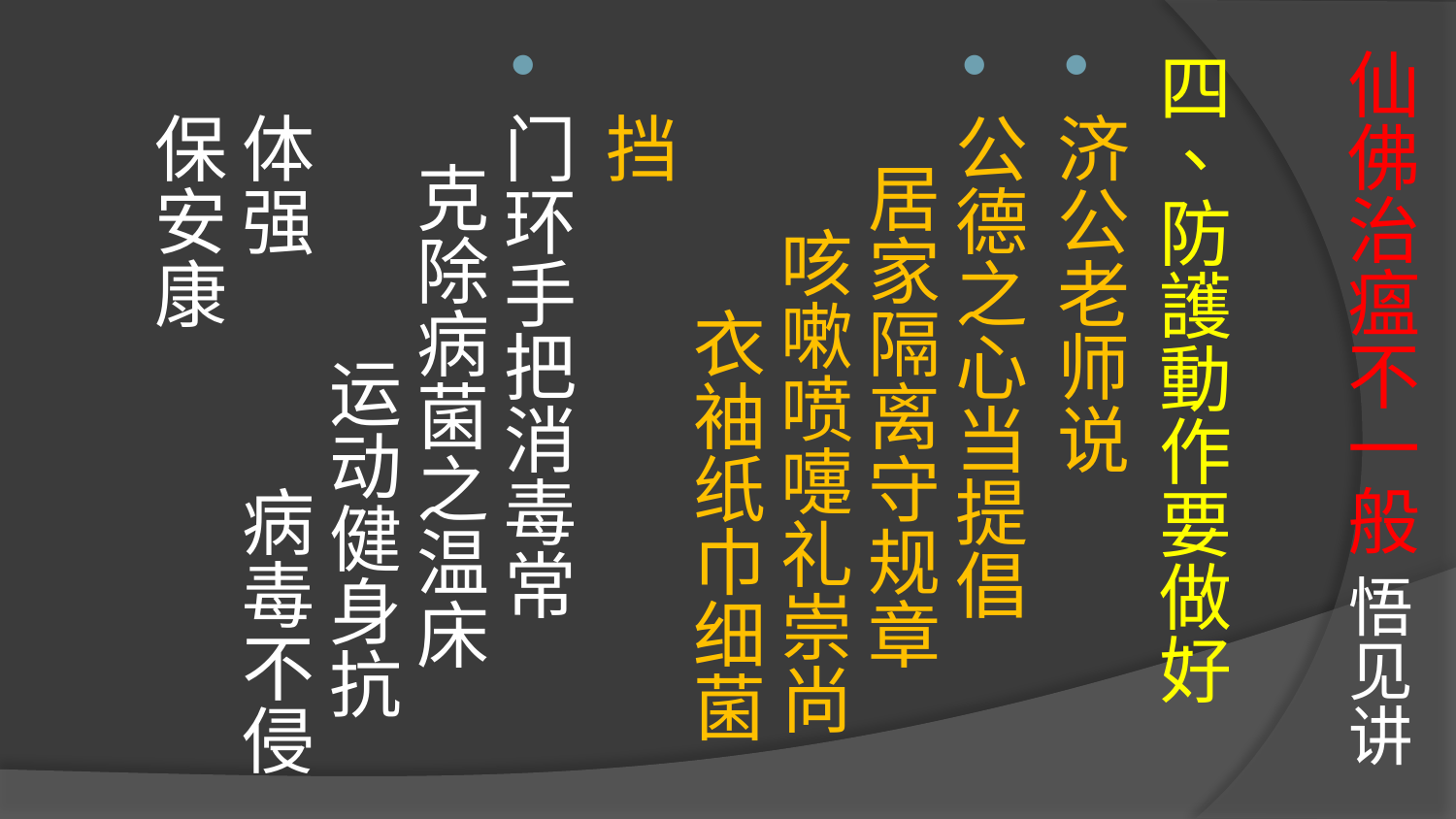

# 仙佛治瘟不一般 悟见讲
四、防護動作要做好
济公老师说
公德之心当提倡             居家隔离守规章              咳嗽喷嚏礼崇尚               衣袖纸巾细菌挡
门环手把消毒常             克除病菌之温床                      运动健身抗体强              病毒不侵保安康